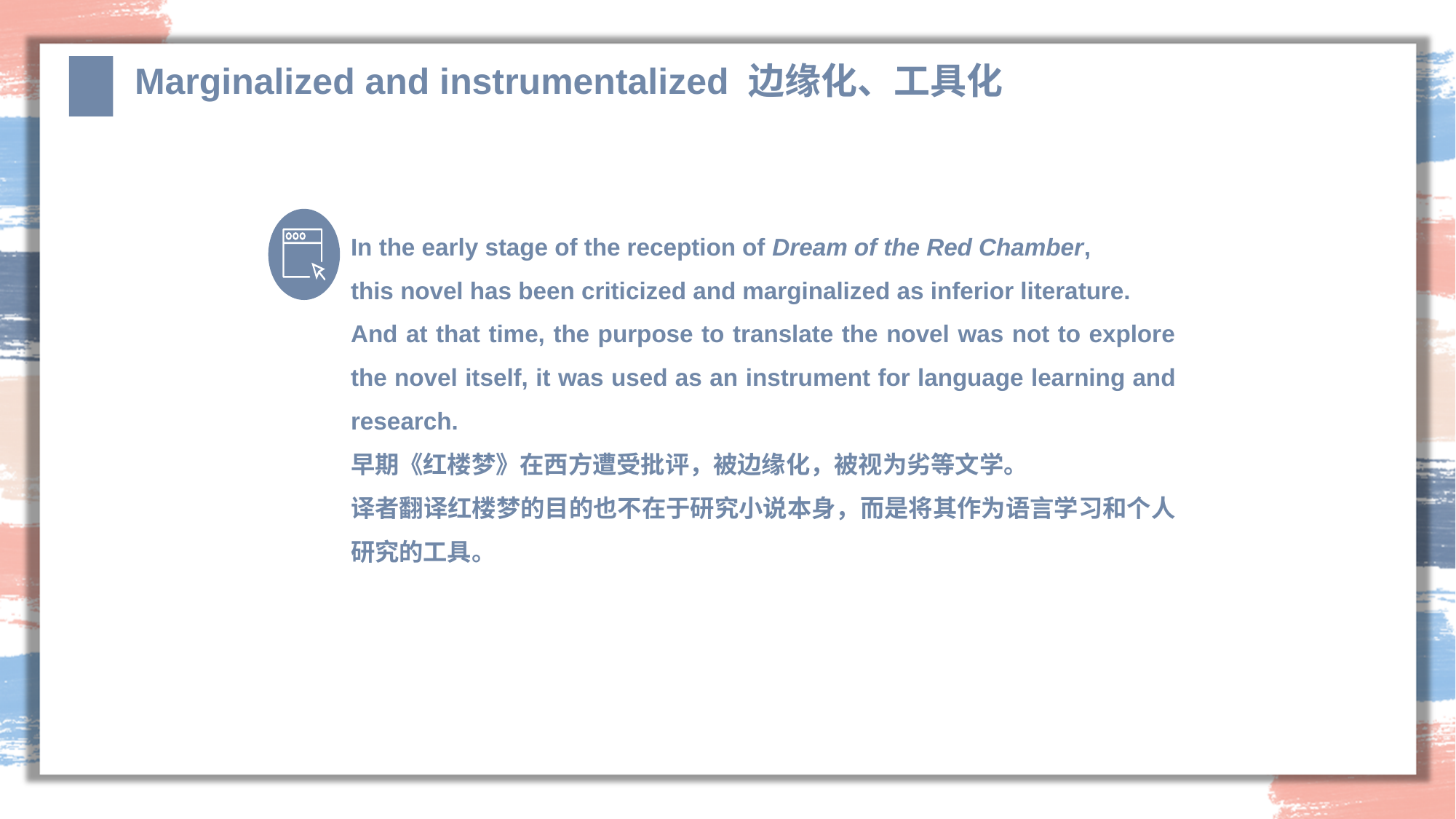

Marginalized and instrumentalized 边缘化、工具化

In the early stage of the reception of Dream of the Red Chamber,
this novel has been criticized and marginalized as inferior literature.
And at that time, the purpose to translate the novel was not to explore the novel itself, it was used as an instrument for language learning and research.
早期《红楼梦》在西方遭受批评，被边缘化，被视为劣等文学。
译者翻译红楼梦的目的也不在于研究小说本身，而是将其作为语言学习和个人研究的工具。